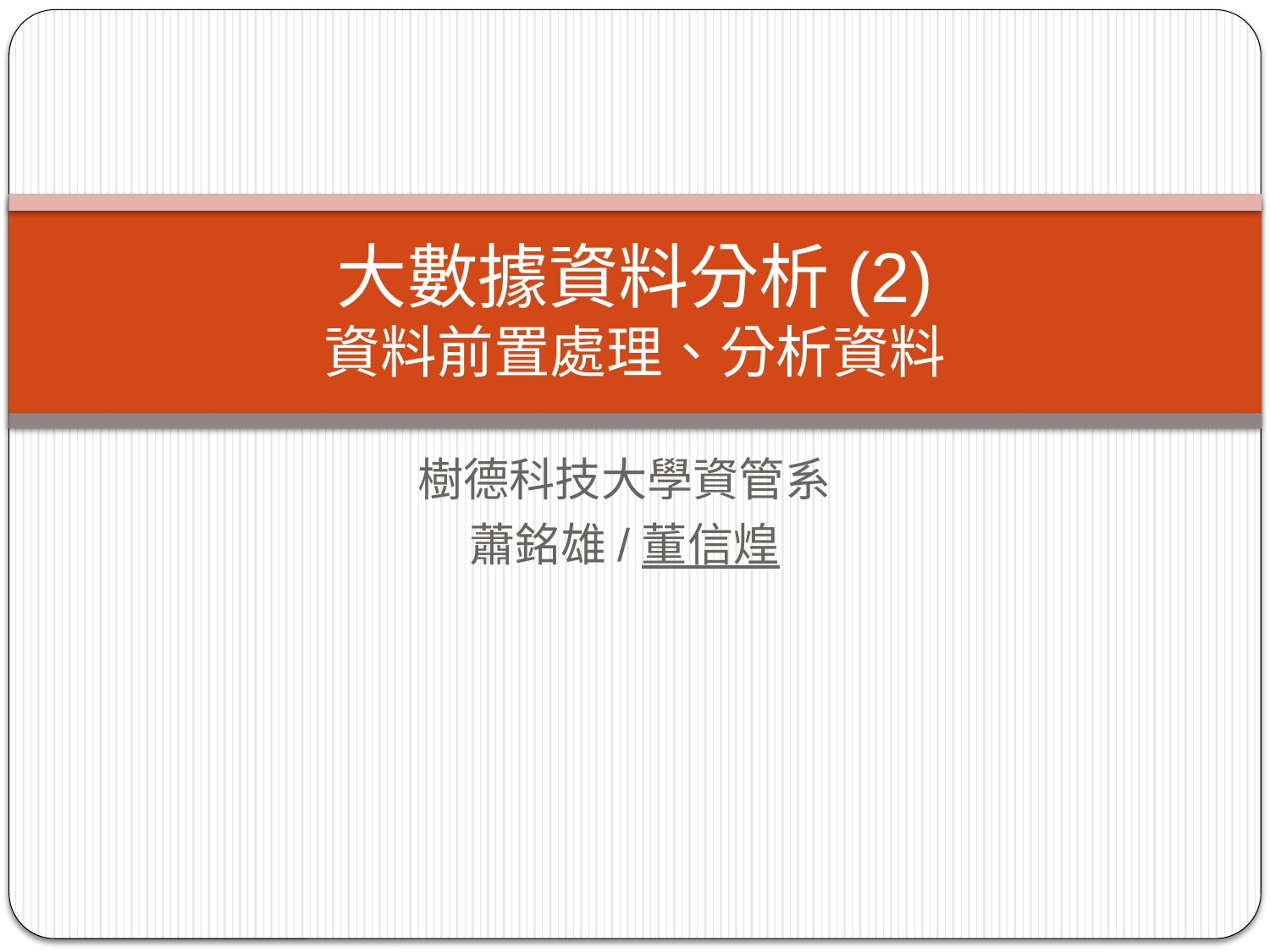

# 大數據資料分析(2) 資料前置處理、分析資料
樹德科技大學資管系
蕭銘雄/董信煌